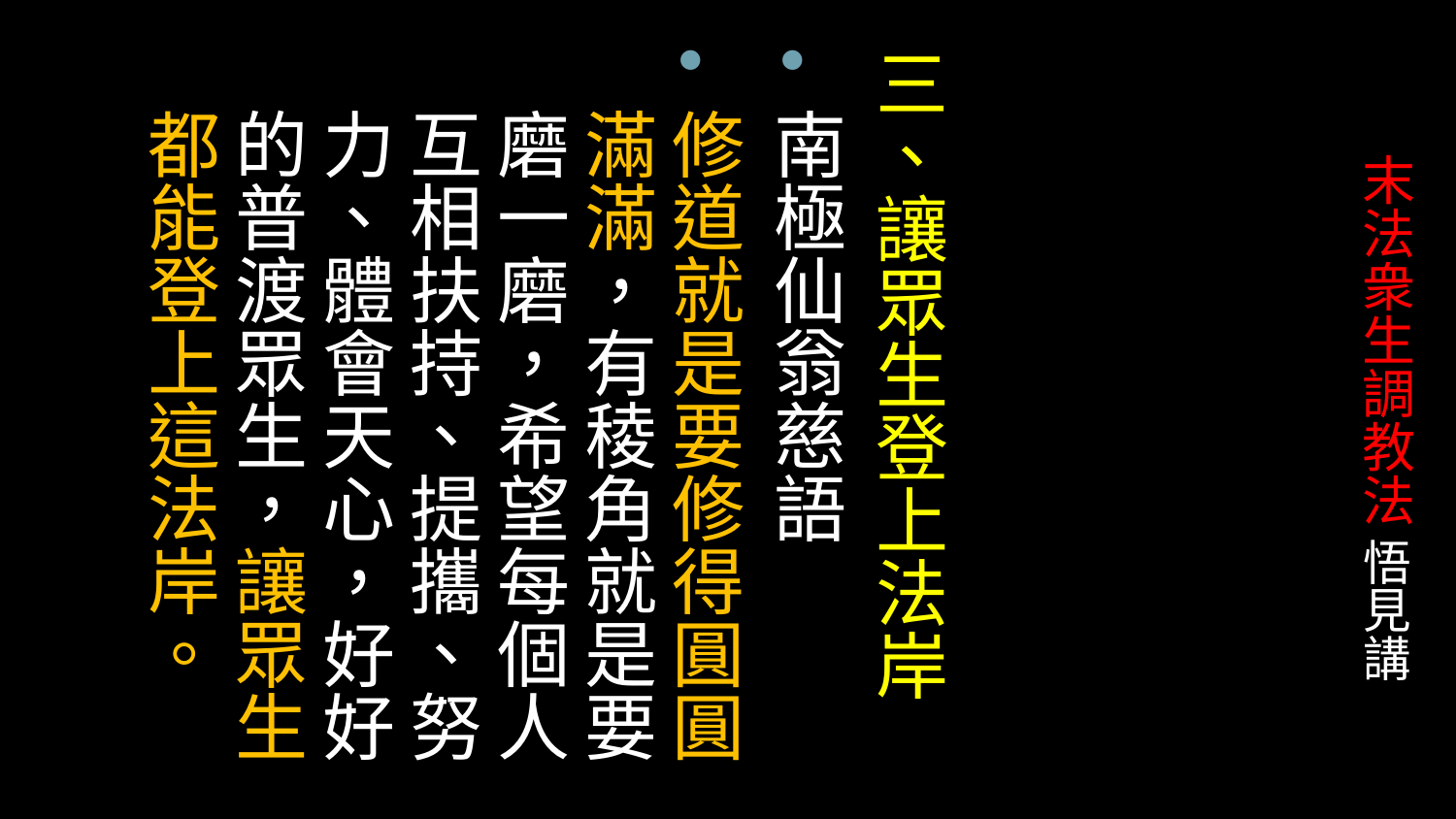

三、讓眾生登上法岸
南極仙翁慈語
修道就是要修得圓圓滿滿，有稜角就是要磨一磨，希望每個人互相扶持、提攜、努力、體會天心，好好的普渡眾生，讓眾生都能登上這法岸。

# 末法衆生調教法 悟見講